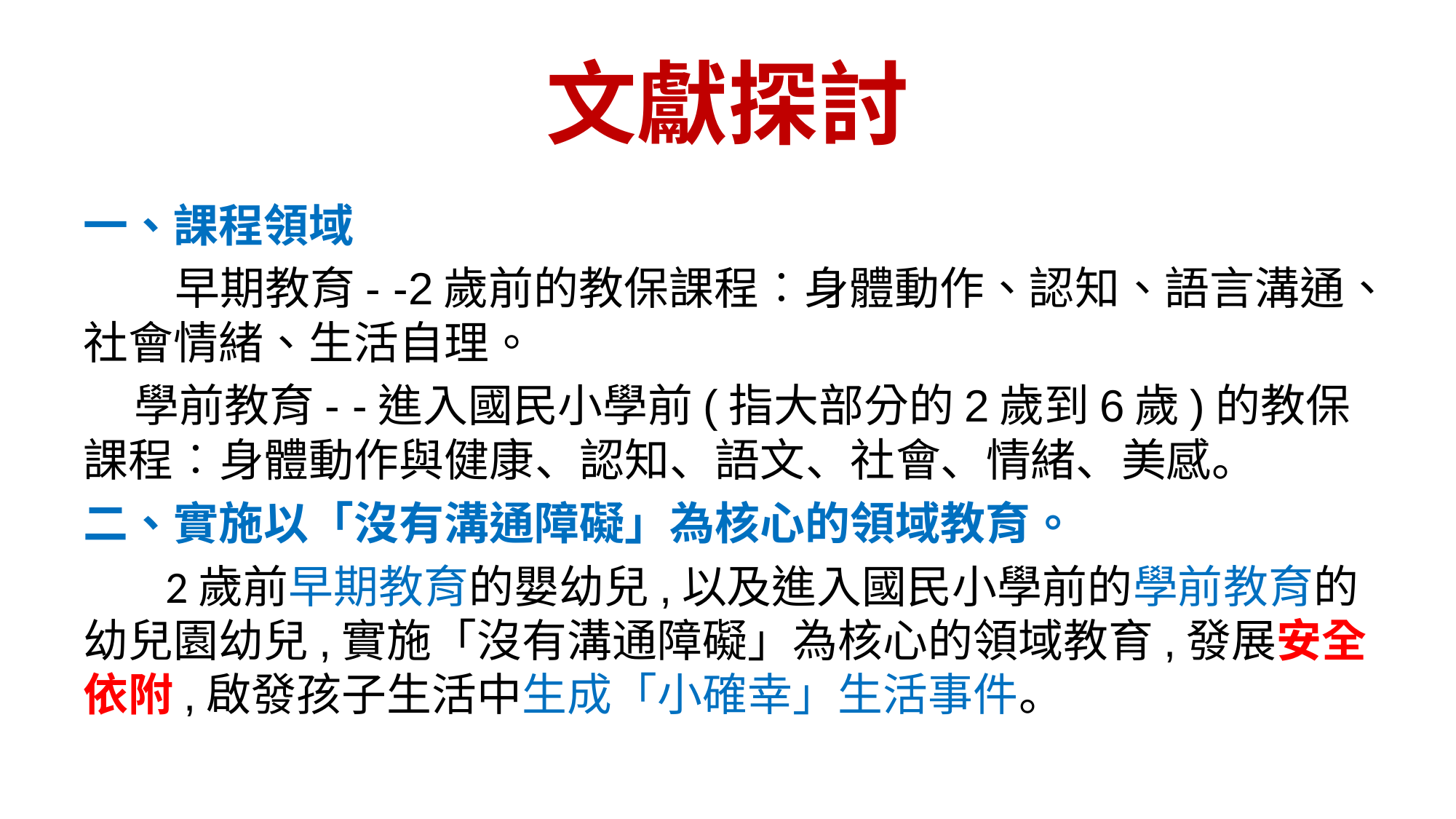

# 文獻探討
一、課程領域
        早期教育- -2歲前的教保課程︰身體動作、認知、語言溝通、社會情緒、生活自理。
    學前教育- -進入國民小學前(指大部分的2歲到6歲)的教保課程︰身體動作與健康、認知、語文、社會、情緒、美感。
二、實施以「沒有溝通障礙」為核心的領域教育。
        2歲前早期教育的嬰幼兒,以及進入國民小學前的學前教育的幼兒園幼兒,實施「沒有溝通障礙」為核心的領域教育,發展安全依附,啟發孩子生活中生成「小確幸」生活事件。